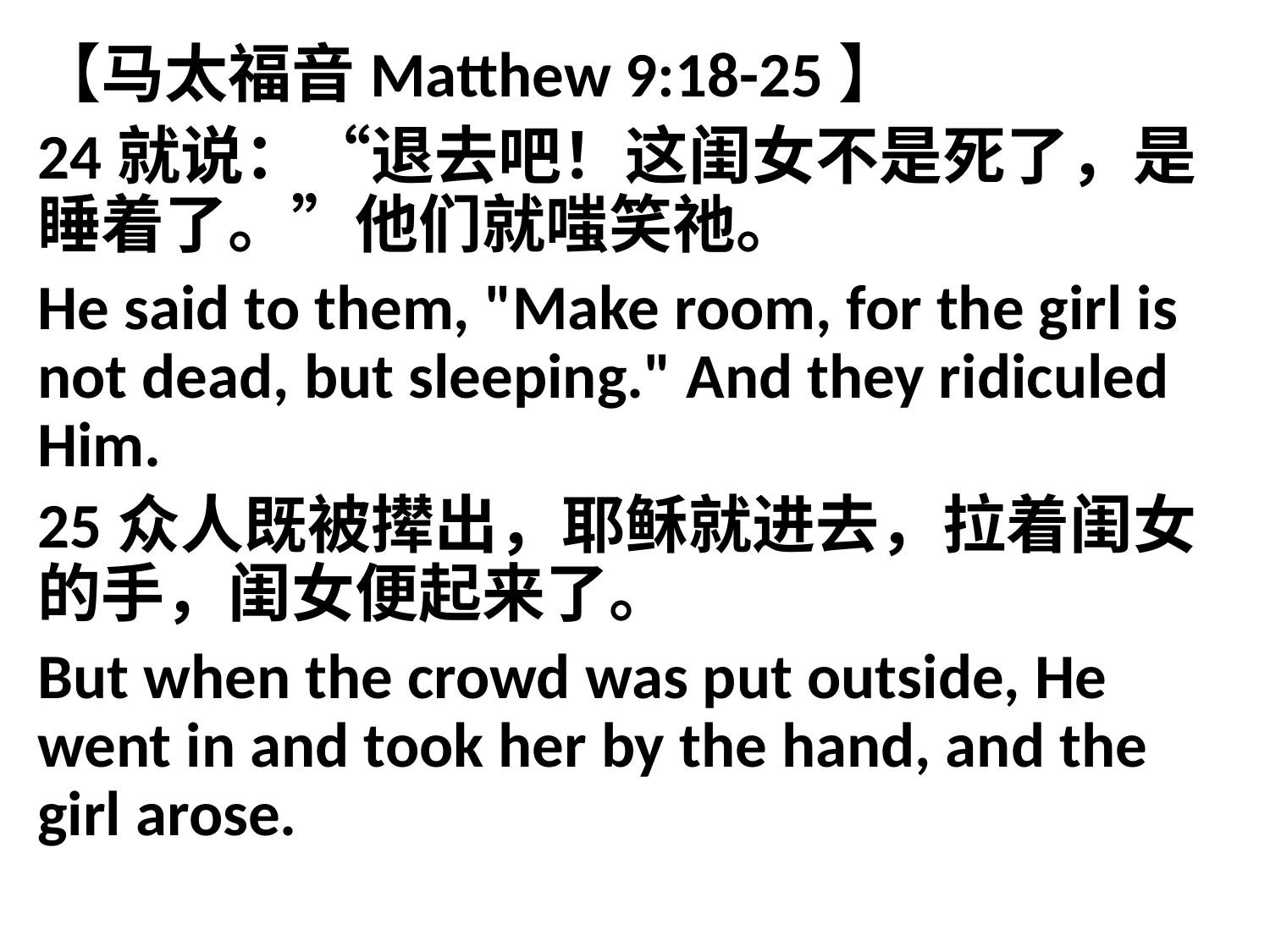

【马太福音Matthew 9:18-25】
24就说：“退去吧！这闺女不是死了，是睡着了。”他们就嗤笑祂。
He said to them, "Make room, for the girl is not dead, but sleeping." And they ridiculed Him.
25众人既被撵出，耶稣就进去，拉着闺女的手，闺女便起来了。
But when the crowd was put outside, He went in and took her by the hand, and the girl arose.